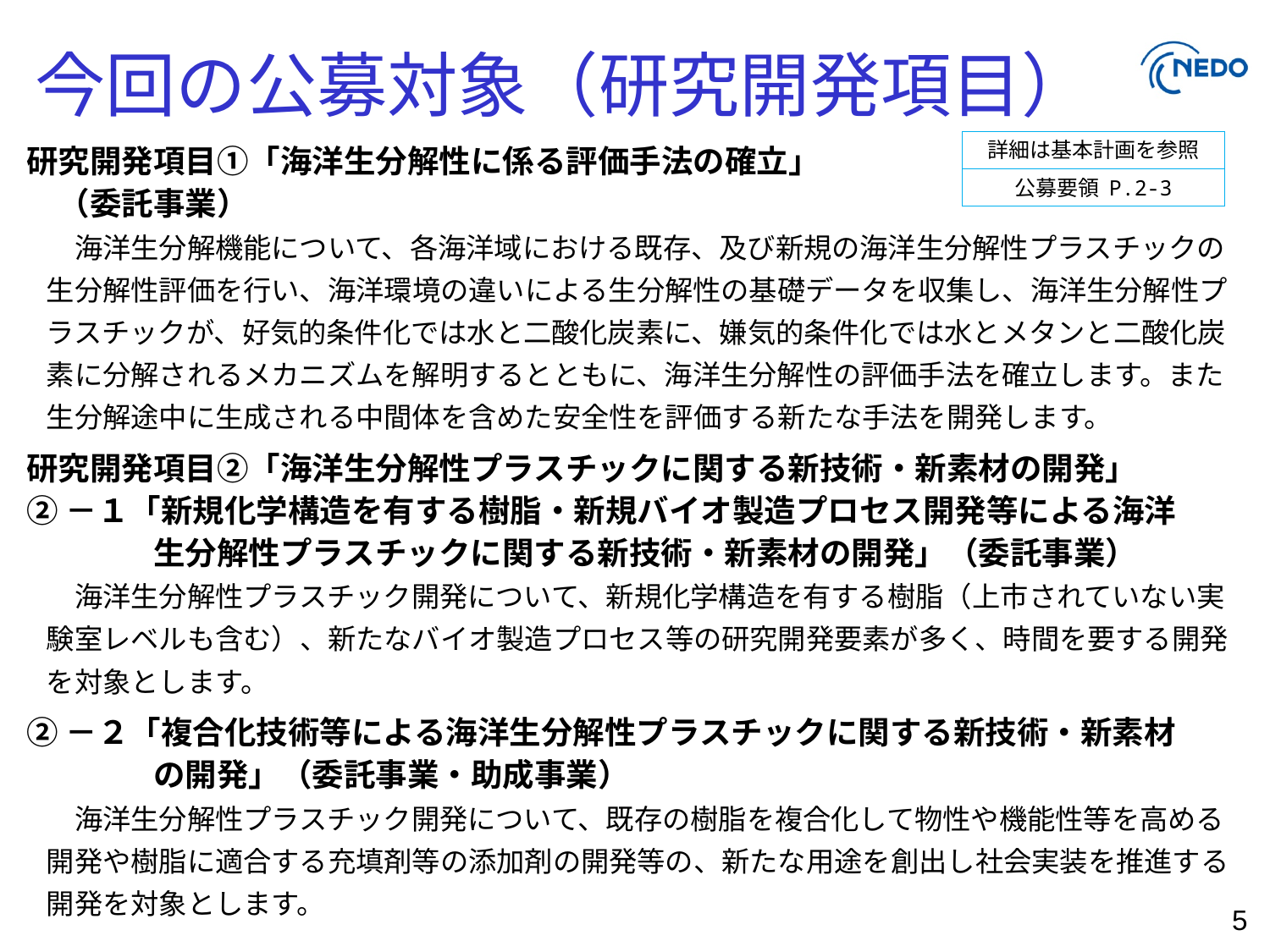

# 今回の公募対象（研究開発項目）
研究開発項目①「海洋生分解性に係る評価手法の確立」
　（委託事業）
　海洋生分解機能について、各海洋域における既存、及び新規の海洋生分解性プラスチックの生分解性評価を行い、海洋環境の違いによる生分解性の基礎データを収集し、海洋生分解性プラスチックが、好気的条件化では水と二酸化炭素に、嫌気的条件化では水とメタンと二酸化炭素に分解されるメカニズムを解明するとともに、海洋生分解性の評価手法を確立します。また生分解途中に生成される中間体を含めた安全性を評価する新たな手法を開発します。
研究開発項目②「海洋生分解性プラスチックに関する新技術・新素材の開発」
②－１「新規化学構造を有する樹脂・新規バイオ製造プロセス開発等による海洋
　　　　生分解性プラスチックに関する新技術・新素材の開発」（委託事業）
　海洋生分解性プラスチック開発について、新規化学構造を有する樹脂（上市されていない実験室レベルも含む）、新たなバイオ製造プロセス等の研究開発要素が多く、時間を要する開発を対象とします。
②－２「複合化技術等による海洋生分解性プラスチックに関する新技術・新素材
　　　　の開発」（委託事業・助成事業）
　海洋生分解性プラスチック開発について、既存の樹脂を複合化して物性や機能性等を高める開発や樹脂に適合する充填剤等の添加剤の開発等の、新たな用途を創出し社会実装を推進する開発を対象とします。
詳細は基本計画を参照
公募要領 P.2-3
5